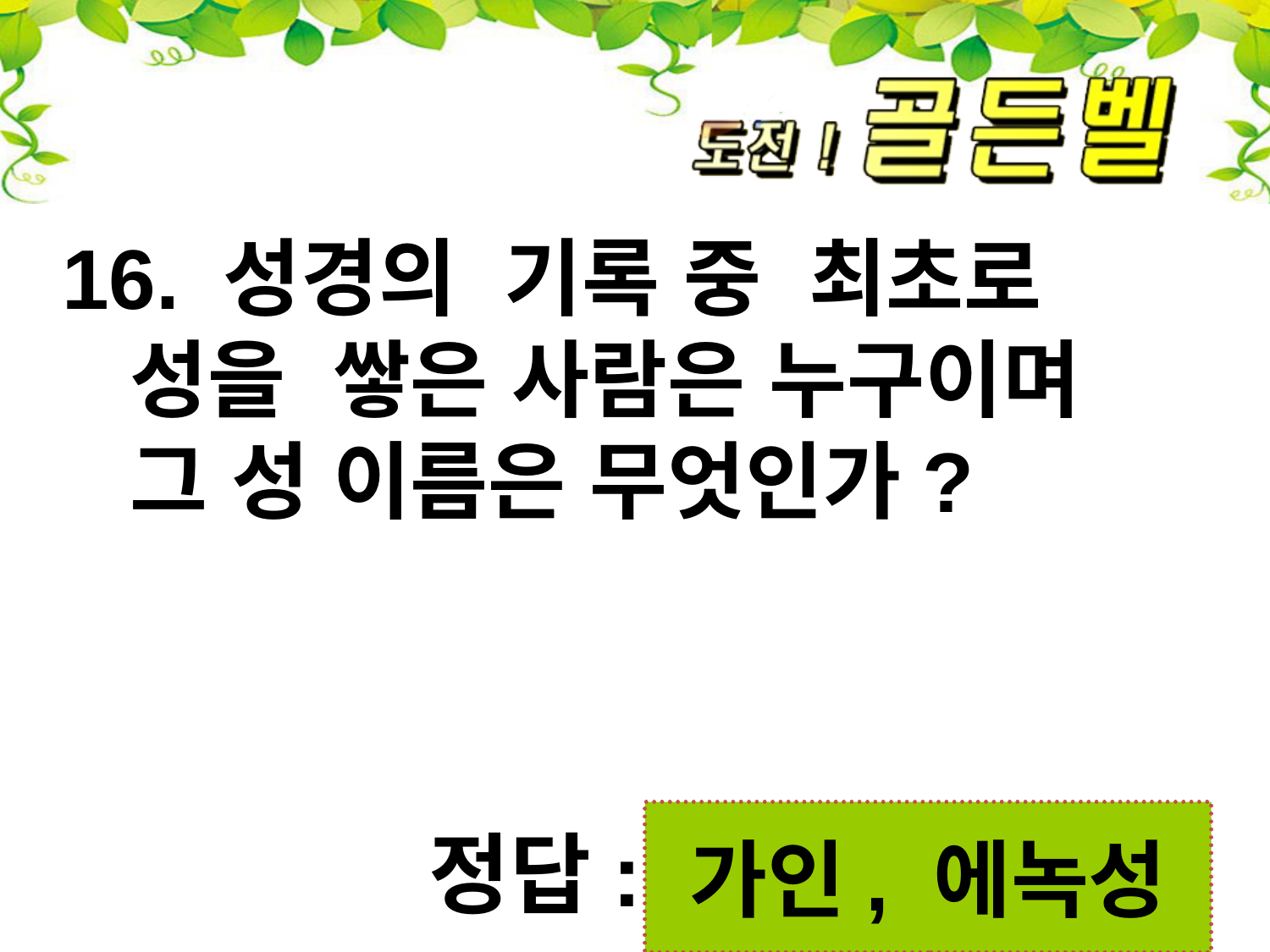

16. 성경의  기록 중  최초로
  성을  쌓은 사람은 누구이며
  그 성 이름은 무엇인가?

가인, 에녹성
정답: